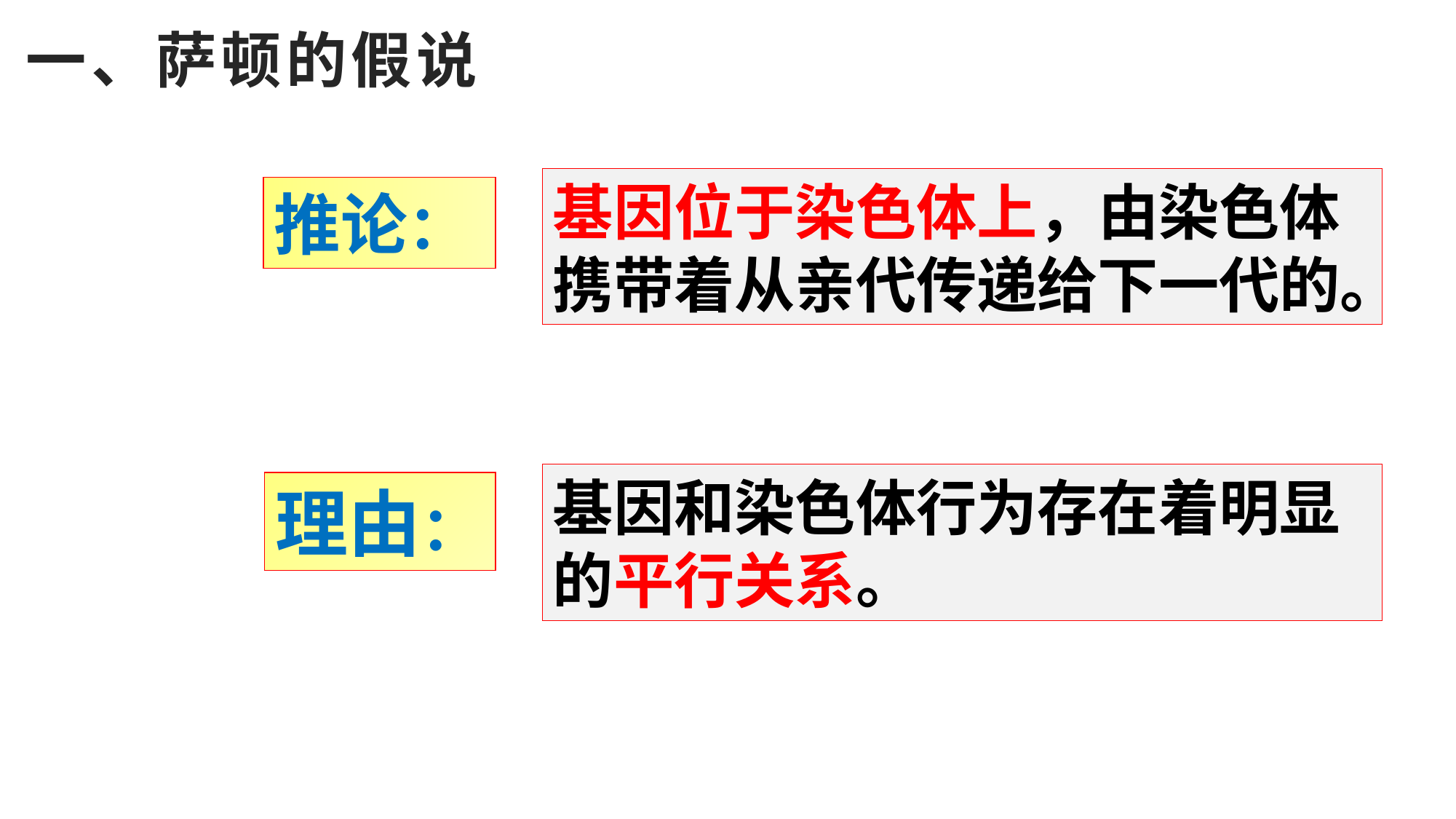

一、萨顿的假说
基因位于染色体上，由染色体携带着从亲代传递给下一代的。
推论：
基因和染色体行为存在着明显的平行关系。
理由：